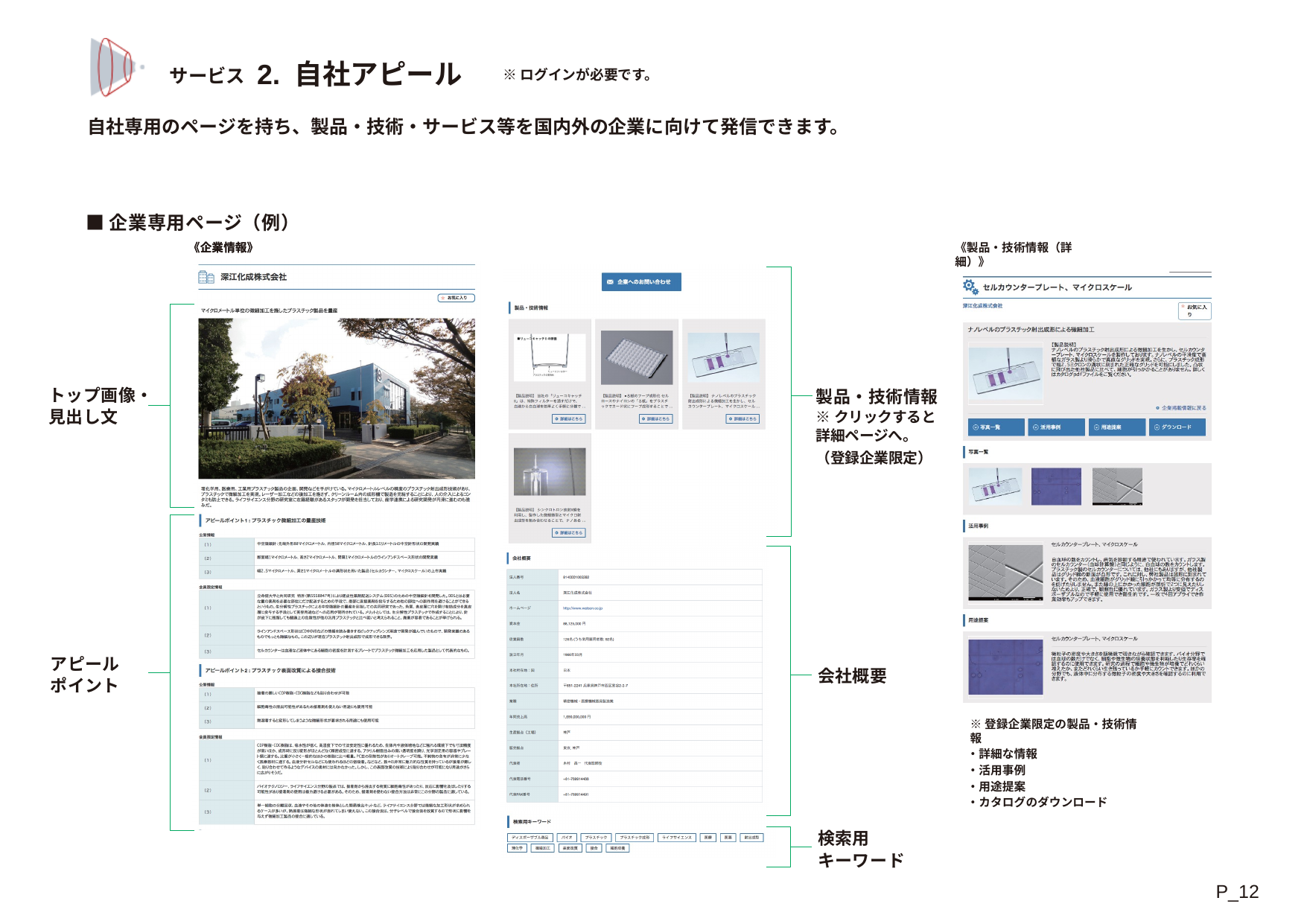

# サービス 2. 自社アピール
※ログインが必要です。
自社専用のページを持ち、製品・技術・サービス等を国内外の企業に向けて発信できます。
■企業専用ページ（例）
《企業情報》
《企業情報》
《製品・技術情報（詳細）》

トップ画像・ 見出し文
製品・技術情報
※クリックすると
詳細ページへ。
（登録企業限定）

アピール ポイント
会社概要

※登録企業限定の製品・技術情報
・詳細な情報
・活用事例
・用途提案
・カタログのダウンロード

検索用
キーワード

P_12